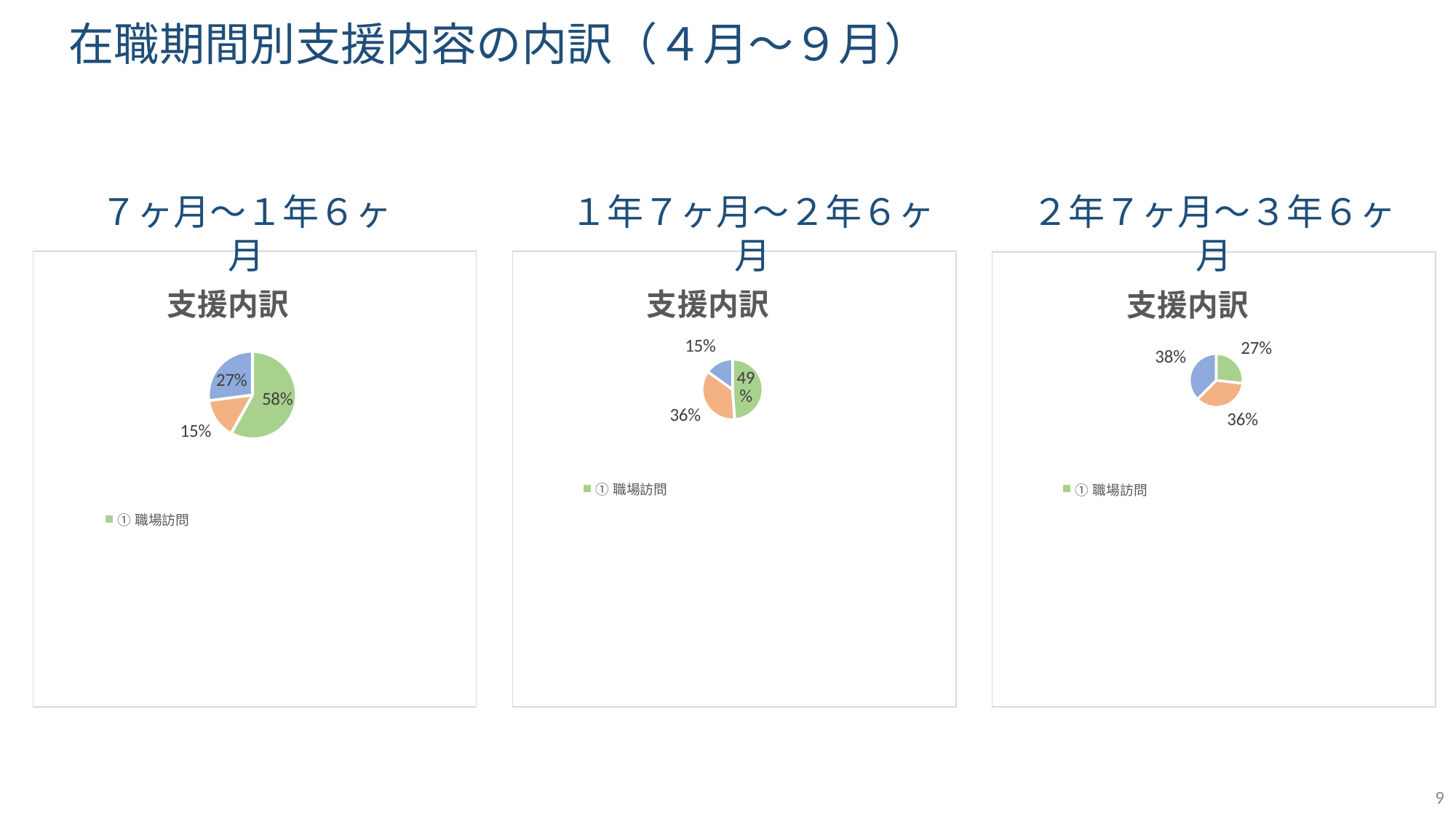

# 在職期間別支援内容の内訳（４月～９月）
２年７ヶ月～３年６ヶ月
７ヶ月～１年６ヶ月
１年７ヶ月～２年６ヶ月

### Chart: 支援内訳

| Category |  |
|---|---|
| ①職場訪問 | 42.0 |
| ②面談　　　　　　　　　　　　　　　　　　　　　　　　　　　　　　　　　　　　　　　　　　　　　　　　　　来所　　　　　　　　　　　　　　　　　　　　　　　　　　　　　　　　　　　　　　　　　　　　　家庭訪問　　　　　　　　　　　　　　　　　　　　　　　　　　　　　　　　　　　　　　　　　　　　　　　　　　　　　　　　　　　　　　　　　　　　　　　　　　　　　　　　　　　　　　　　施設外 | 31.0 |
| ③ＯＢ会 | 13.0 |

### Chart: 支援内訳

| Category |  |
|---|---|
| ①職場訪問 | 43.0 |
| ②面談　　　　　　　　　　　　　　　　　　　　　　　　　　　　　　　　　　　　　　　　　　　　　　　　　　来所　　　　　　　　　　　　　　　　　　　　　　　　　　　　　　　　　　　　　　　　　　　　　家庭訪問　　　　　　　　　　　　　　　　　　　　　　　　　　　　　　　　　　　　　　　　　　　　　　　　　　　　　　　　　　　　　　　　　　　　　　　　　　　　　　　　　　　　　　　　施設外 | 11.0 |
| ③ＯＢ会 | 20.0 |

### Chart: 支援内訳

| Category |  |
|---|---|
| ①職場訪問 | 15.0 |
| ②面談　　　　　　　　　　　　　　　　　　　　　　　　　　　　　　　　　　　　　　　　　　　　　　　　　　来所　　　　　　　　　　　　　　　　　　　　　　　　　　　　　　　　　　　　　　　　　　　　　家庭訪問　　　　　　　　　　　　　　　　　　　　　　　　　　　　　　　　　　　　　　　　　　　　　　　　　　　　　　　　　　　　　　　　　　　　　　　　　　　　　　　　　　　　　　　　施設外 | 20.0 |
| ③ＯＢ会 | 21.0 |
9